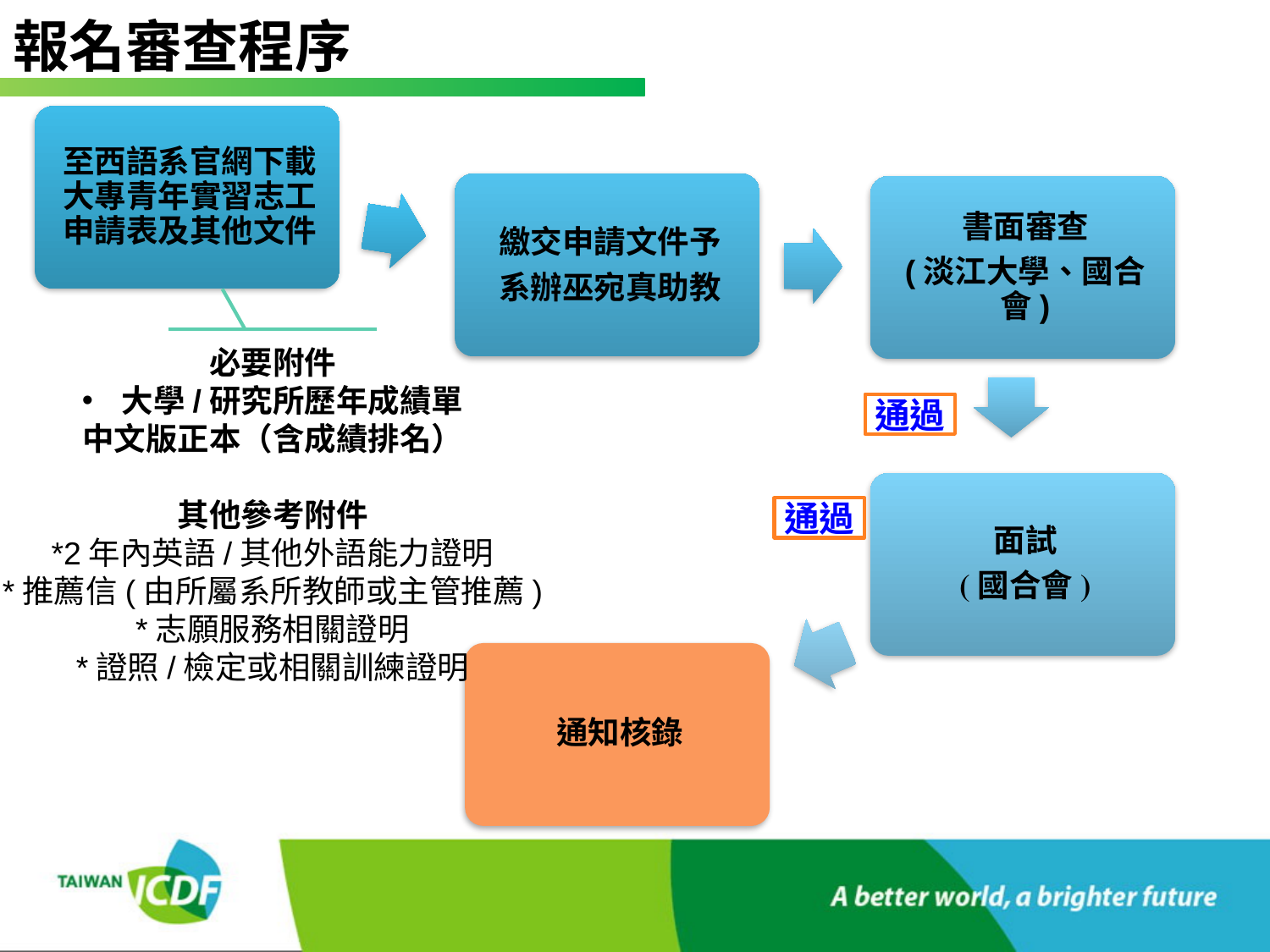

報名審查程序

至西語系官網下載大專青年實習志工申請表及其他文件

繳交申請文件予
系辦巫宛真助教

書面審查
(淡江大學、國合會)

面試
(國合會)

通知核錄

必要附件
大學/研究所歷年成績單
中文版正本（含成績排名）

其他參考附件
*2年內英語/其他外語能力證明
*推薦信(由所屬系所教師或主管推薦)
*志願服務相關證明
*證照/檢定或相關訓練證明

通過
通過